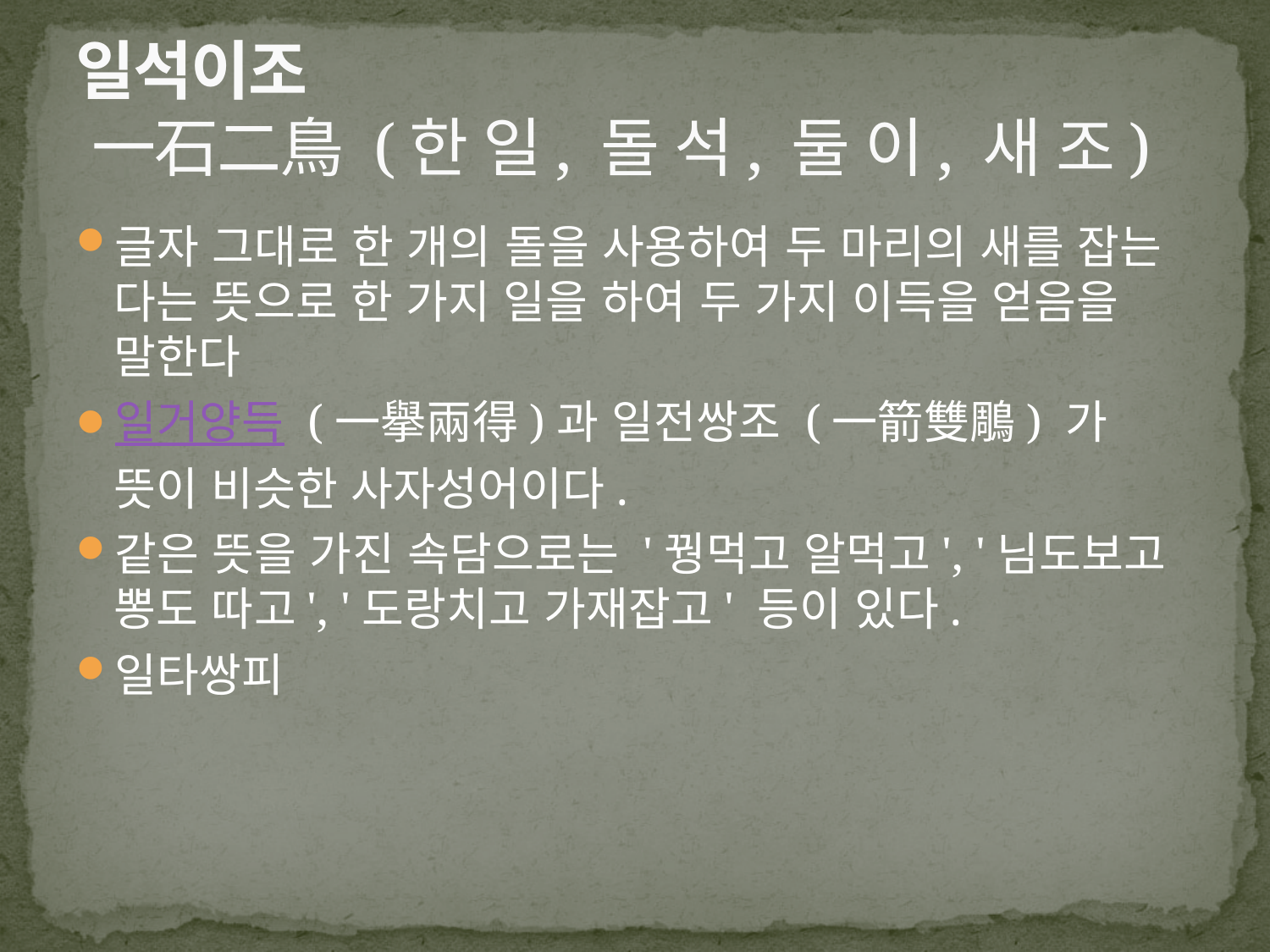

# 일석이조 一石二鳥 (한 일, 돌 석, 둘 이, 새 조)
글자 그대로 한 개의 돌을 사용하여 두 마리의 새를 잡는 다는 뜻으로 한 가지 일을 하여 두 가지 이득을 얻음을 말한다
일거양득 (一擧兩得)과 일전쌍조 (一箭雙鵰) 가 뜻이 비슷한 사자성어이다.
같은 뜻을 가진 속담으로는 '꿩먹고 알먹고', '님도보고 뽕도 따고', '도랑치고 가재잡고' 등이 있다.
일타쌍피